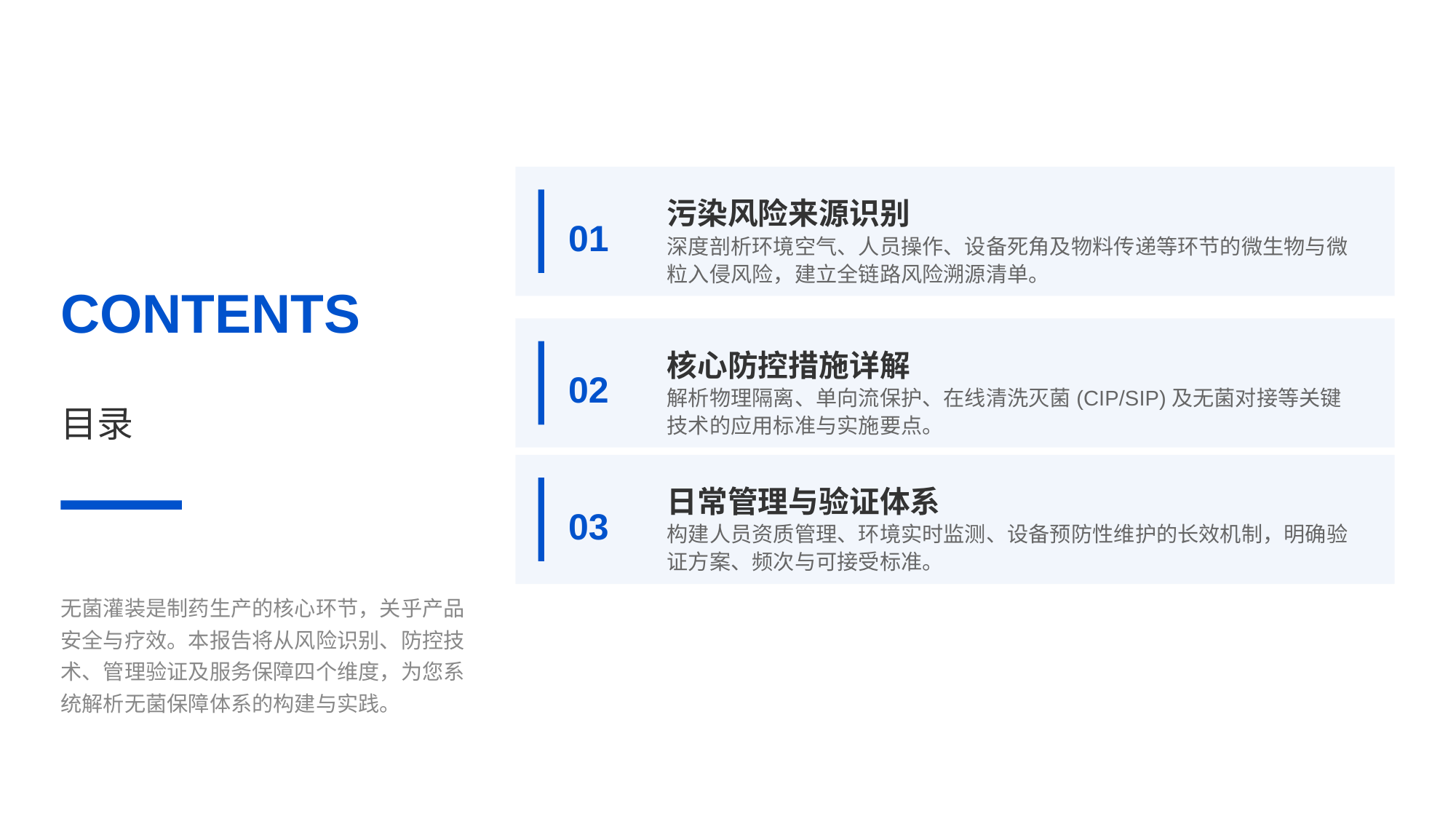

污染风险来源识别
深度剖析环境空气、人员操作、设备死角及物料传递等环节的微生物与微粒入侵风险，建立全链路风险溯源清单。

01
CONTENTS

核心防控措施详解
解析物理隔离、单向流保护、在线清洗灭菌(CIP/SIP)及无菌对接等关键技术的应用标准与实施要点。

02
目录

日常管理与验证体系
构建人员资质管理、环境实时监测、设备预防性维护的长效机制，明确验证方案、频次与可接受标准。

03

无菌灌装是制药生产的核心环节，关乎产品安全与疗效。本报告将从风险识别、防控技术、管理验证及服务保障四个维度，为您系统解析无菌保障体系的构建与实践。